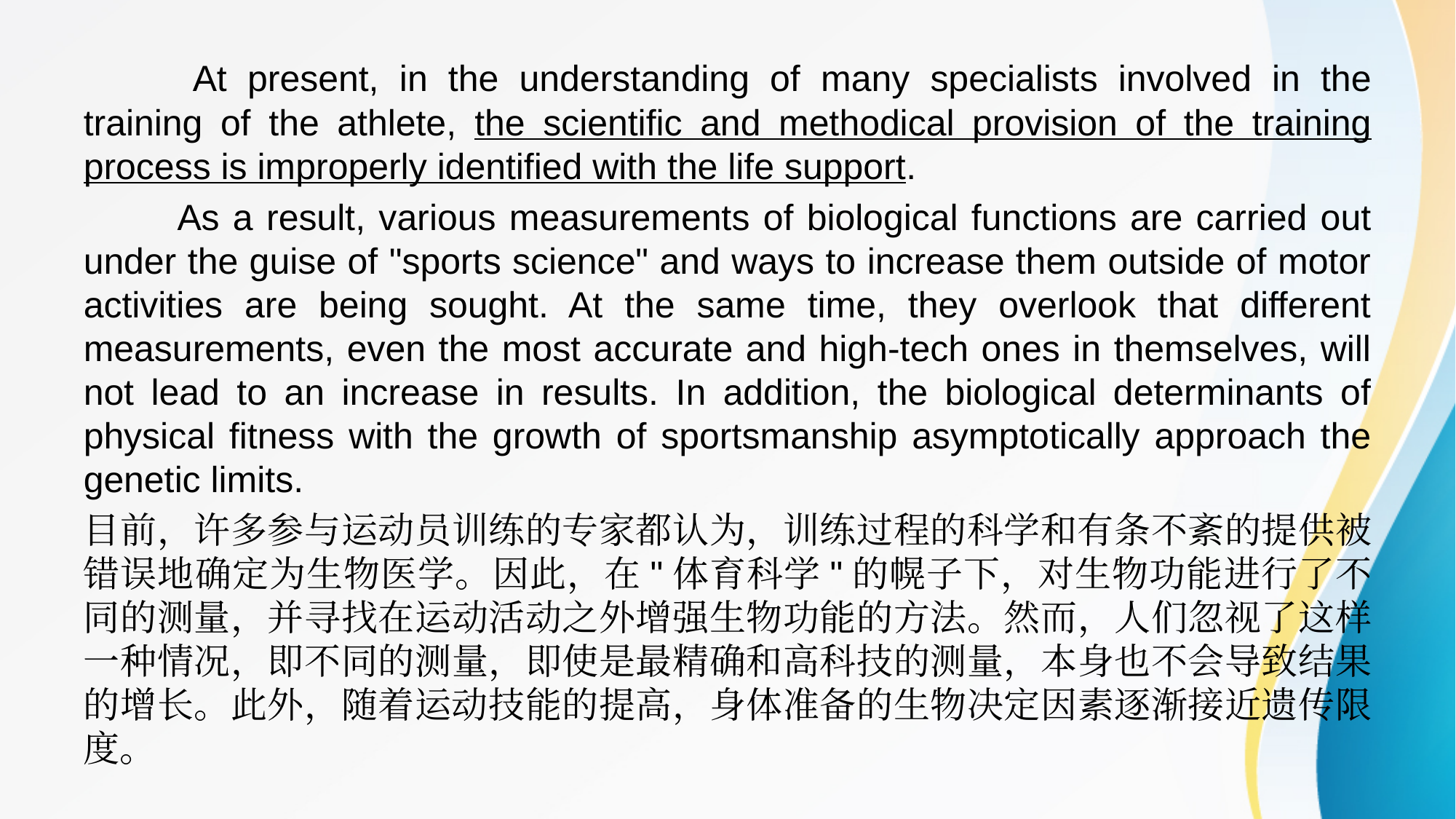

At present, in the understanding of many specialists involved in the training of the athlete, the scientific and methodical provision of the training process is improperly identified with the life support.
       As a result, various measurements of biological functions are carried out under the guise of "sports science" and ways to increase them outside of motor activities are being sought. At the same time, they overlook that different measurements, even the most accurate and high-tech ones in themselves, will not lead to an increase in results. In addition, the biological determinants of physical fitness with the growth of sportsmanship asymptotically approach the genetic limits.
目前，许多参与运动员训练的专家都认为，训练过程的科学和有条不紊的提供被错误地确定为生物医学。因此，在"体育科学"的幌子下，对生物功能进行了不同的测量，并寻找在运动活动之外增强生物功能的方法。然而，人们忽视了这样一种情况，即不同的测量，即使是最精确和高科技的测量，本身也不会导致结果的增长。此外，随着运动技能的提高，身体准备的生物决定因素逐渐接近遗传限度。